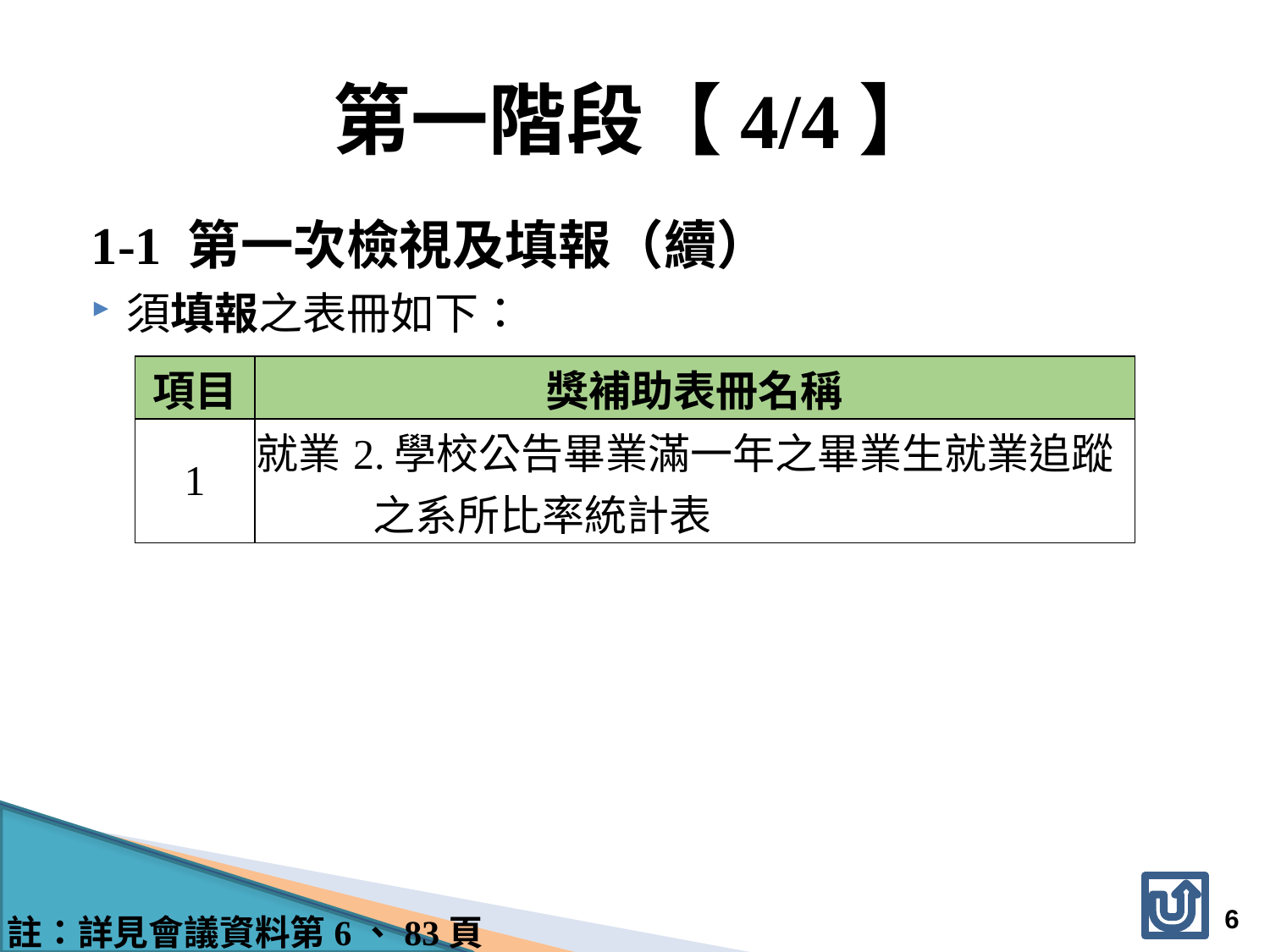

# 第一階段【4/4】
1-1 第一次檢視及填報（續）
須填報之表冊如下：

| 項目 | 獎補助表冊名稱 |
| --- | --- |
| 1 | 就業2.學校公告畢業滿一年之畢業生就業追蹤之系所比率統計表 |

6
註：詳見會議資料第6、83頁